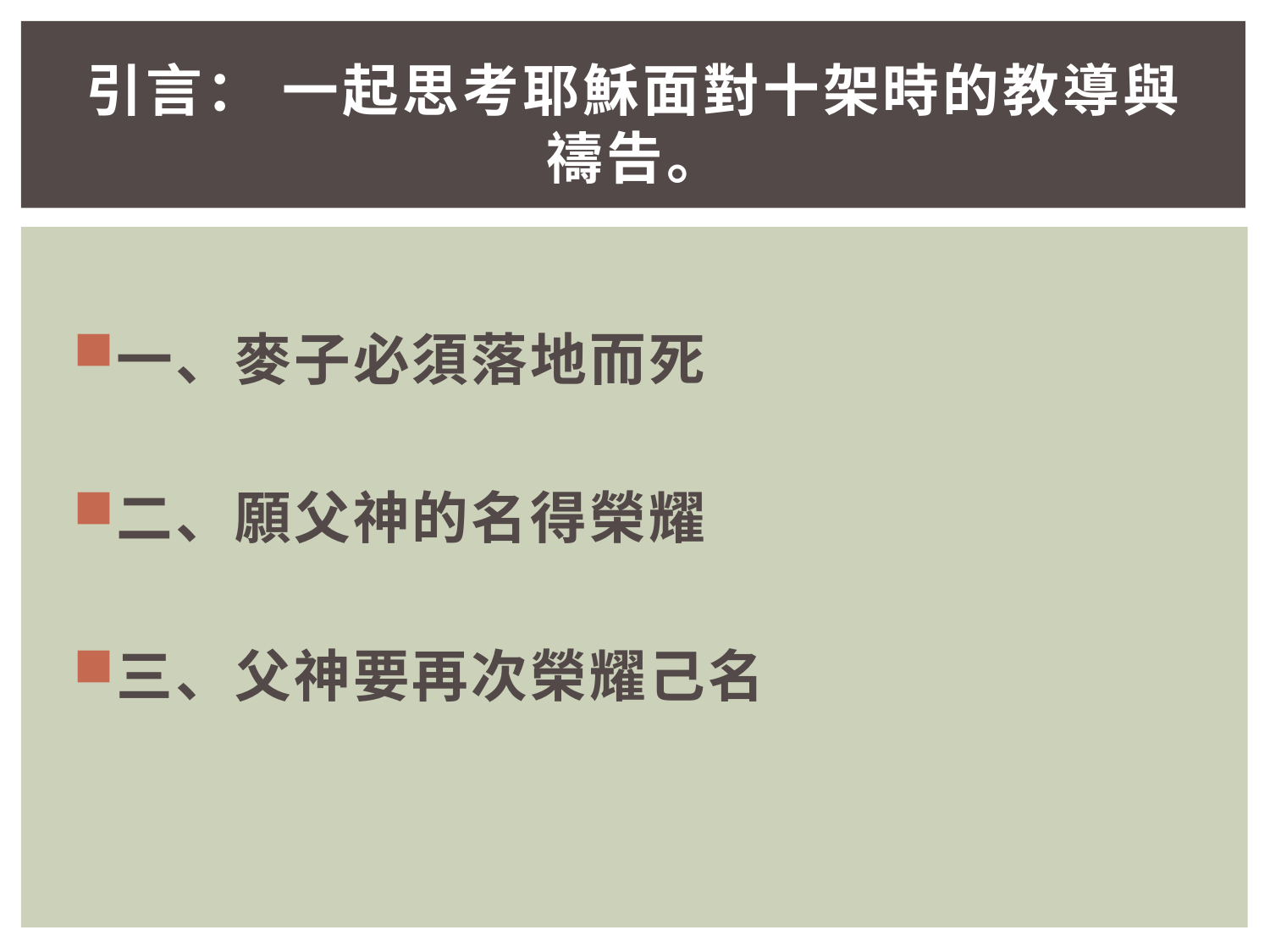

# 引言： 一起思考耶穌面對十架時的教導與禱告。

一、麥子必須落地而死

二、願父神的名得榮耀

三、父神要再次榮耀己名